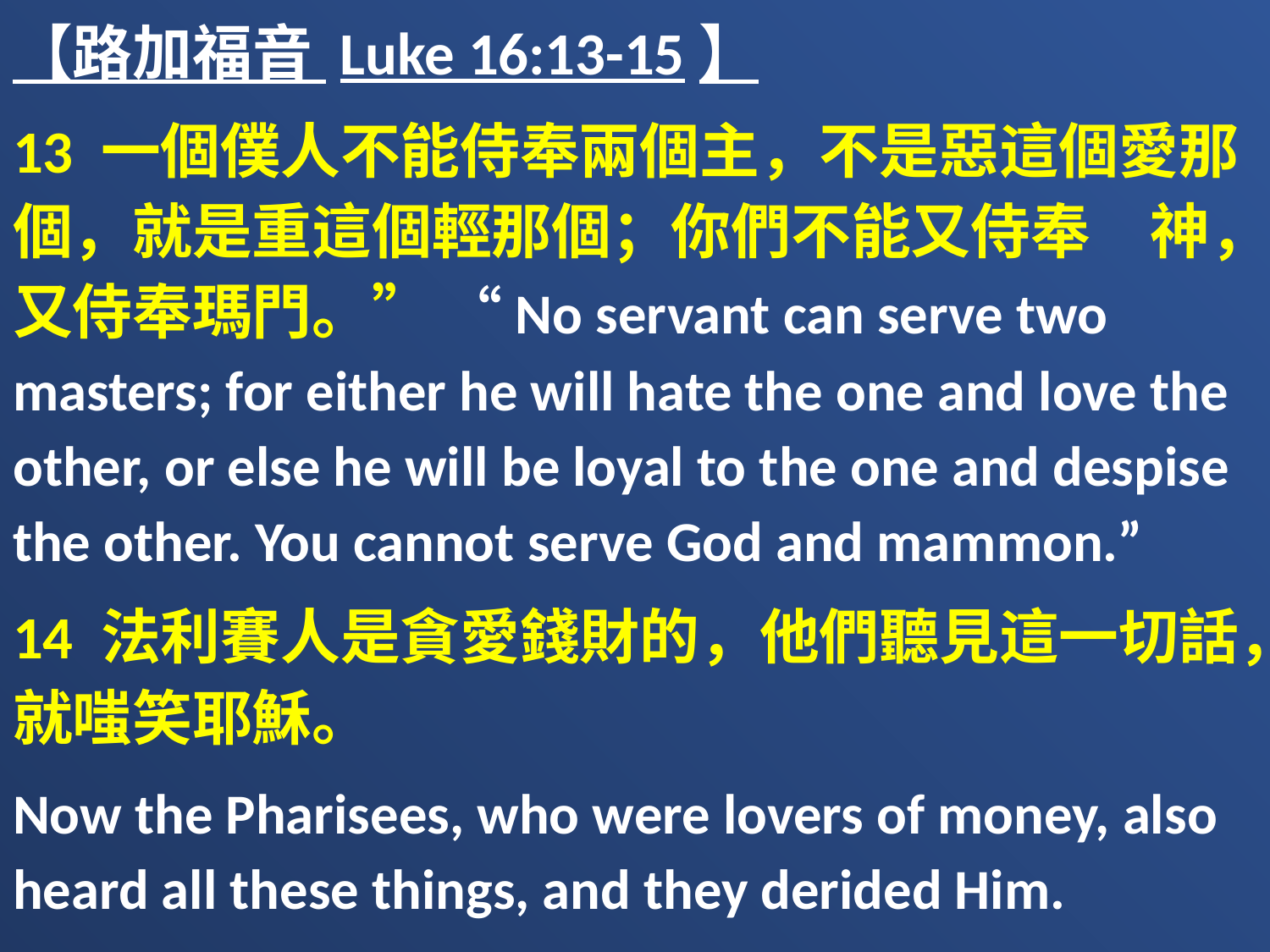

【路加福音 Luke 16:13-15】
13 一個僕人不能侍奉兩個主，不是惡這個愛那個，就是重這個輕那個；你們不能又侍奉　神，又侍奉瑪門。” “No servant can serve two masters; for either he will hate the one and love the other, or else he will be loyal to the one and despise the other. You cannot serve God and mammon.”
14 法利賽人是貪愛錢財的，他們聽見這一切話，就嗤笑耶穌。
Now the Pharisees, who were lovers of money, also heard all these things, and they derided Him.